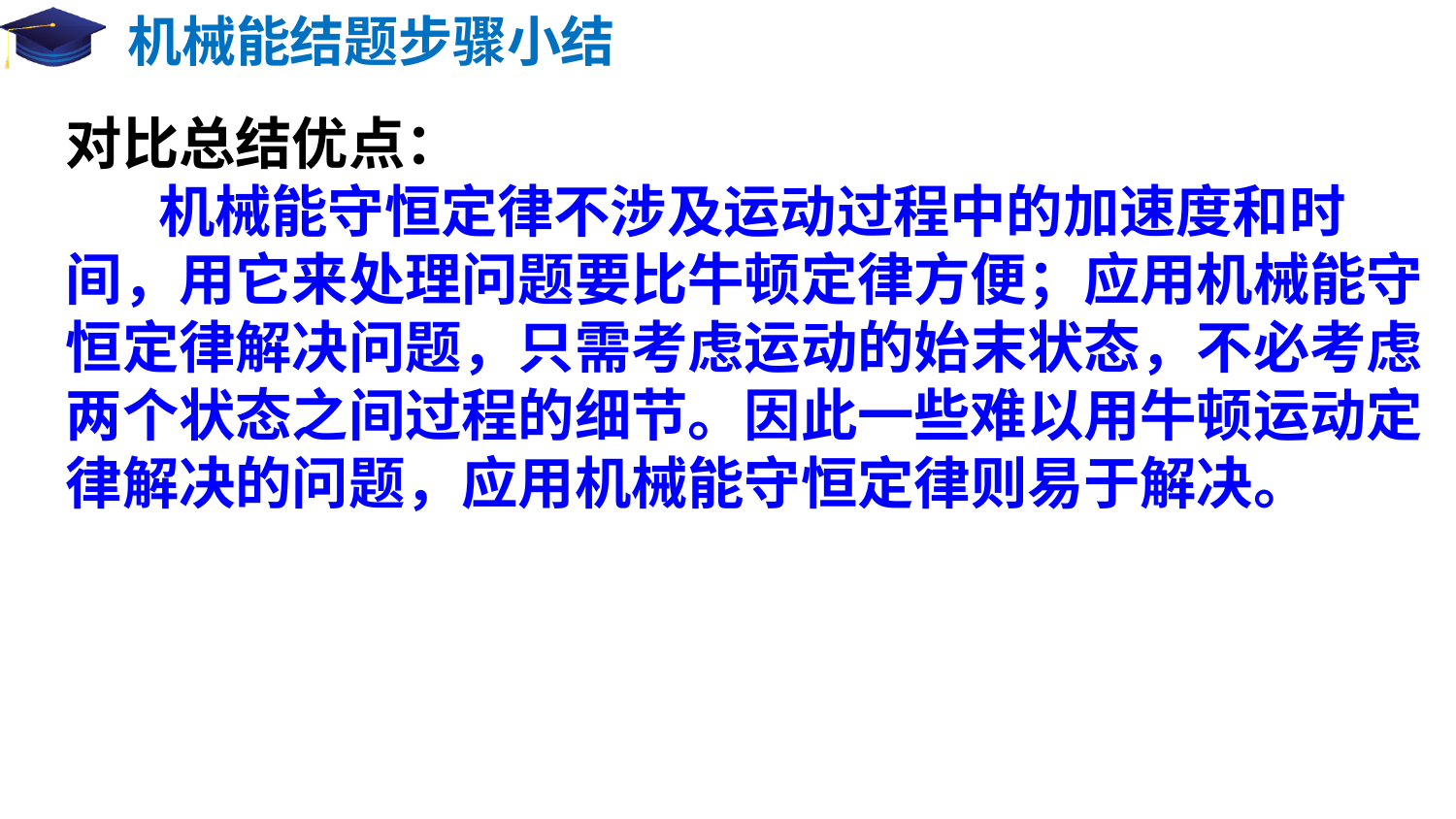

# 机械能结题步骤小结
对比总结优点：
     机械能守恒定律不涉及运动过程中的加速度和时间，用它来处理问题要比牛顿定律方便；应用机械能守恒定律解决问题，只需考虑运动的始末状态，不必考虑两个状态之间过程的细节。因此一些难以用牛顿运动定律解决的问题，应用机械能守恒定律则易于解决。